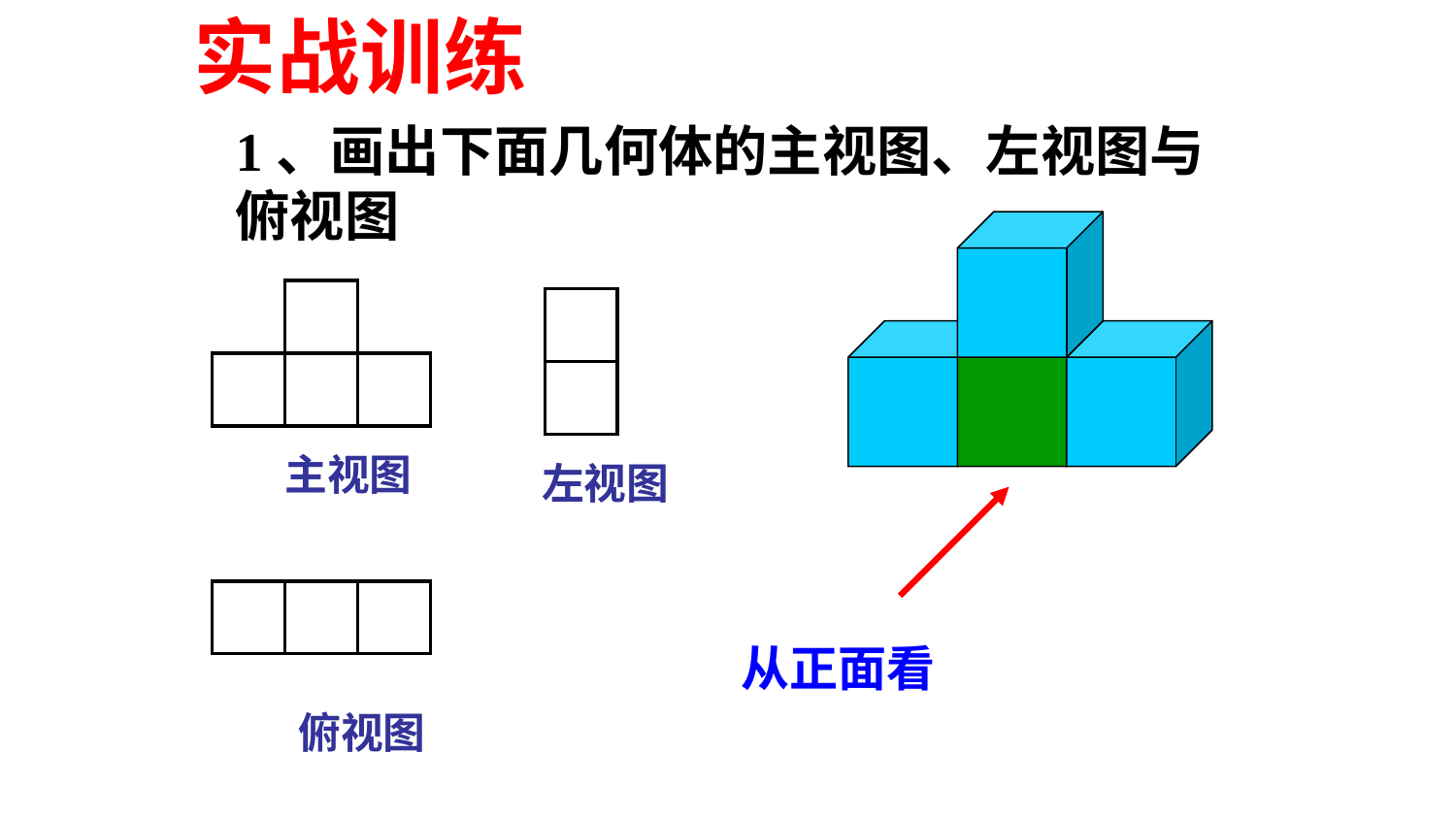

实战训练
1、画出下面几何体的主视图、左视图与俯视图

主视图
左视图

从正面看
俯视图